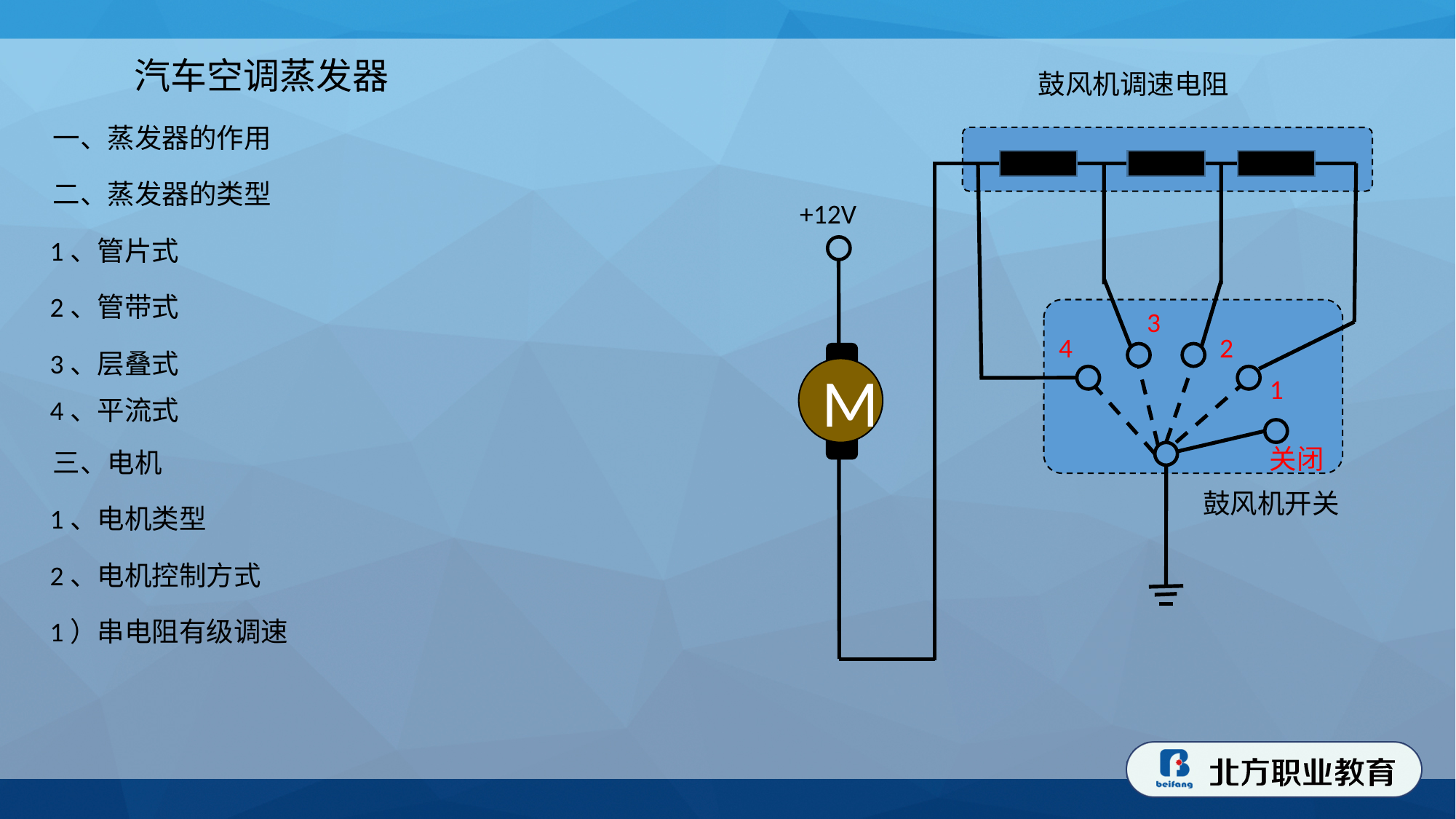

汽车空调蒸发器
鼓风机调速电阻

+12V

3
4
2

M

1

关闭

鼓风机开关
一、蒸发器的作用
二、蒸发器的类型
1、管片式
2、管带式
3、层叠式
4、平流式
三、电机
1、电机类型
2、电机控制方式
1）串电阻有级调速